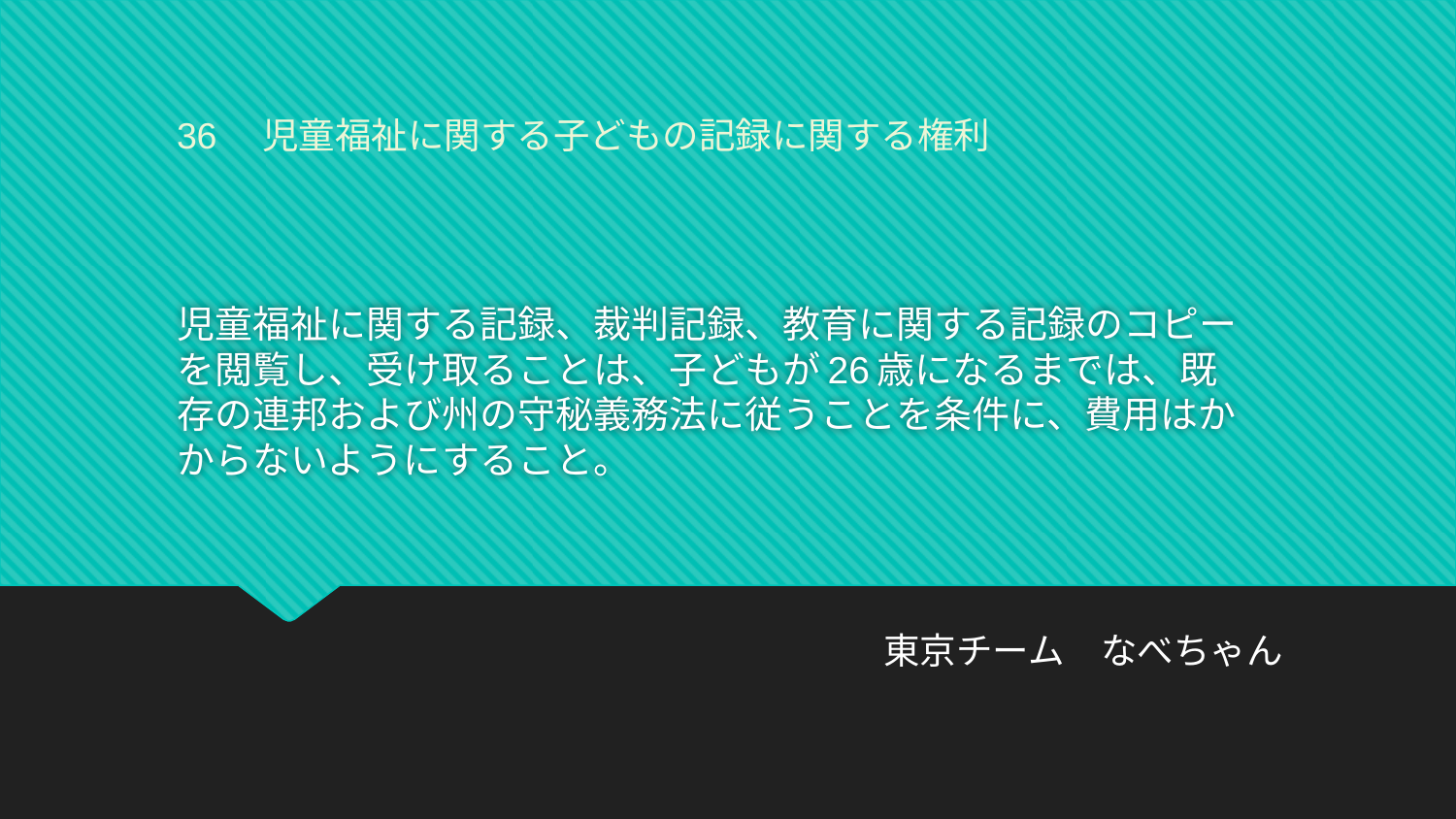

36　児童福祉に関する子どもの記録に関する権利
# 児童福祉に関する記録、裁判記録、教育に関する記録のコピーを閲覧し、受け取ることは、子どもが26歳になるまでは、既存の連邦および州の守秘義務法に従うことを条件に、費用はかからないようにすること。
東京チーム　なべちゃん